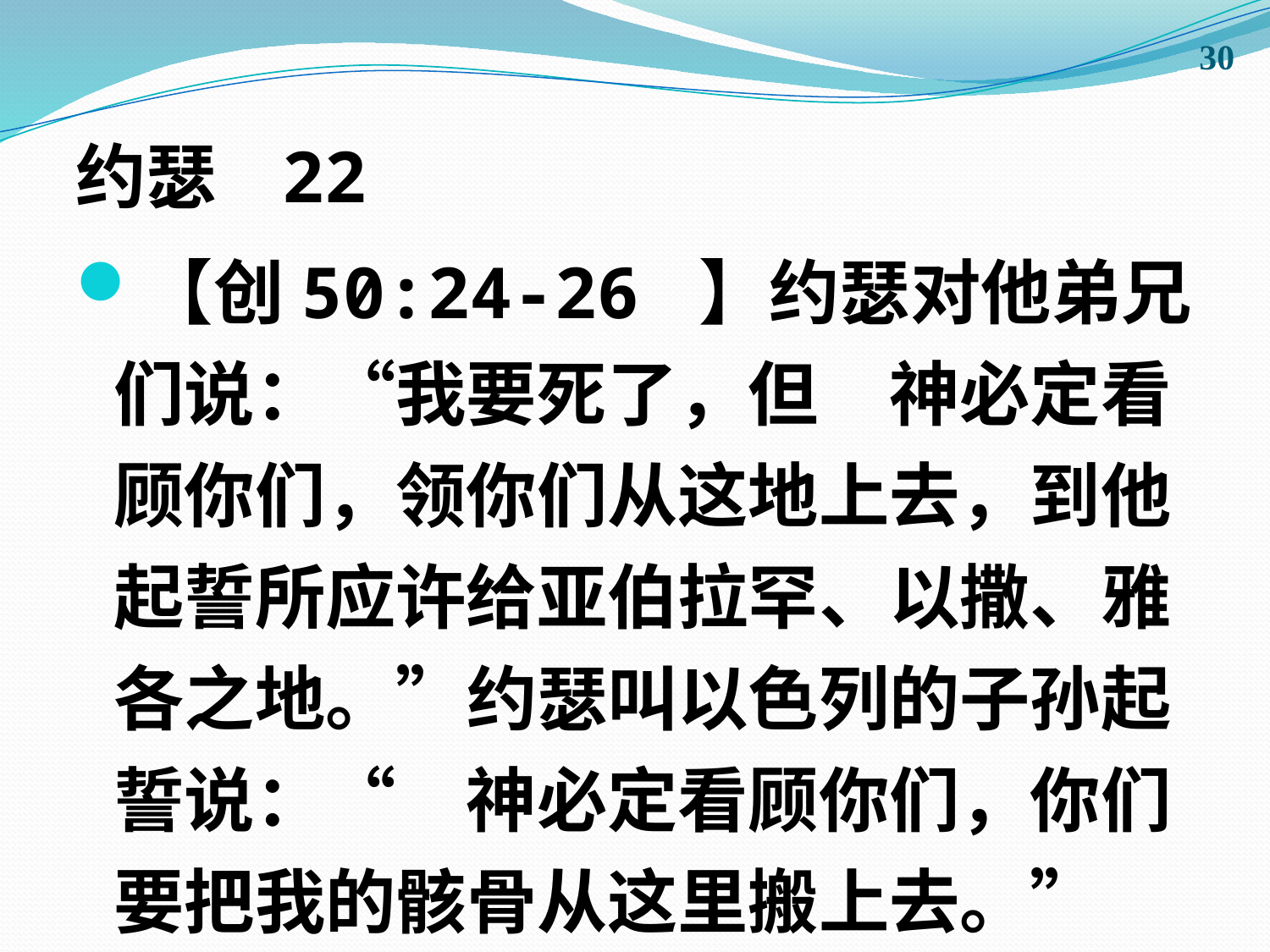

30
约瑟   22
【创50:24-26 】约瑟对他弟兄们说：“我要死了，但　神必定看顾你们，领你们从这地上去，到他起誓所应许给亚伯拉罕、以撒、雅各之地。”约瑟叫以色列的子孙起誓说：“　神必定看顾你们，你们要把我的骸骨从这里搬上去。”